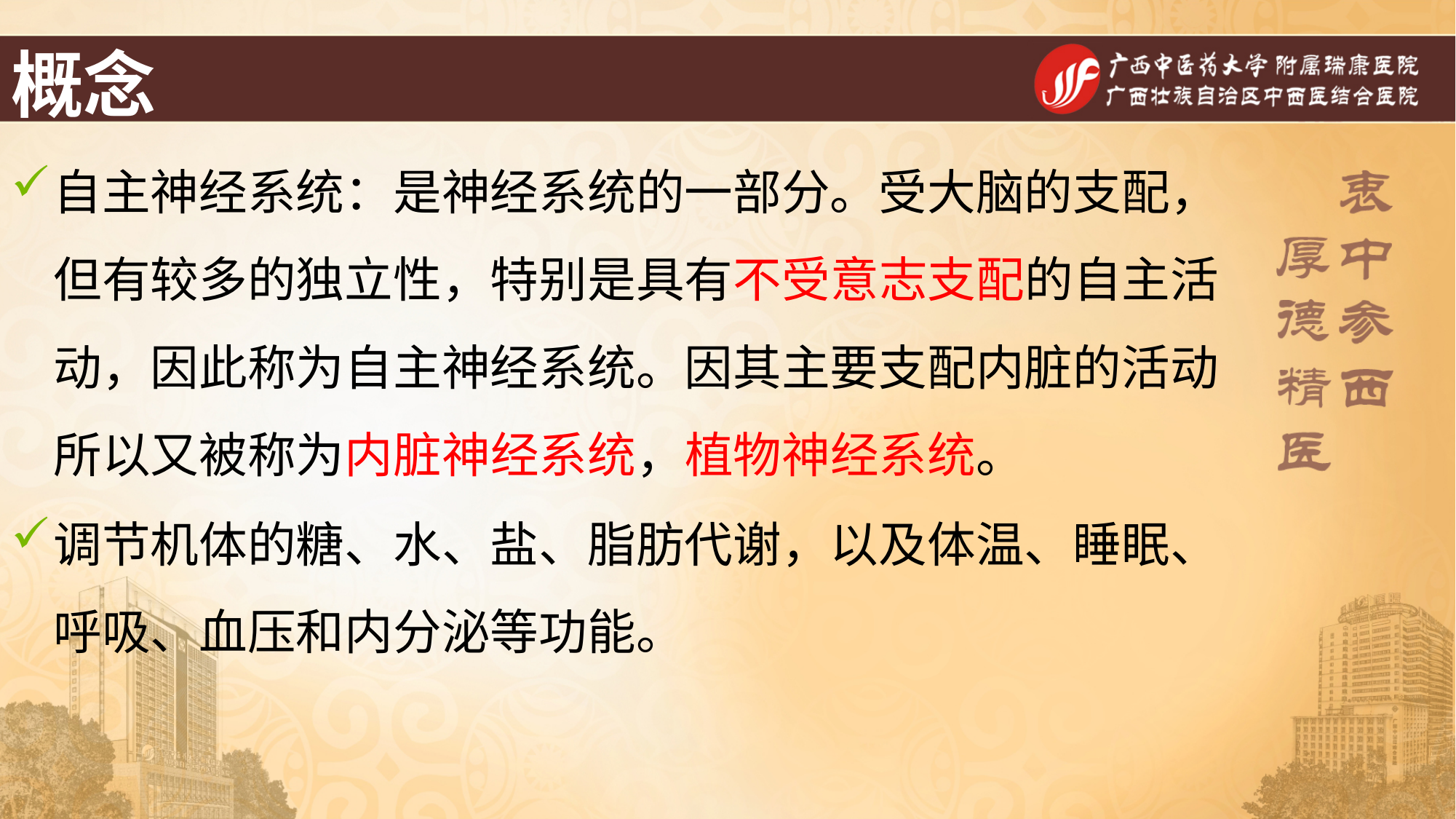

概念
自主神经系统：是神经系统的一部分。受大脑的支配，但有较多的独立性，特别是具有不受意志支配的自主活动，因此称为自主神经系统。因其主要支配内脏的活动所以又被称为内脏神经系统，植物神经系统。
调节机体的糖、水、盐、脂肪代谢，以及体温、睡眠、呼吸、血压和内分泌等功能。